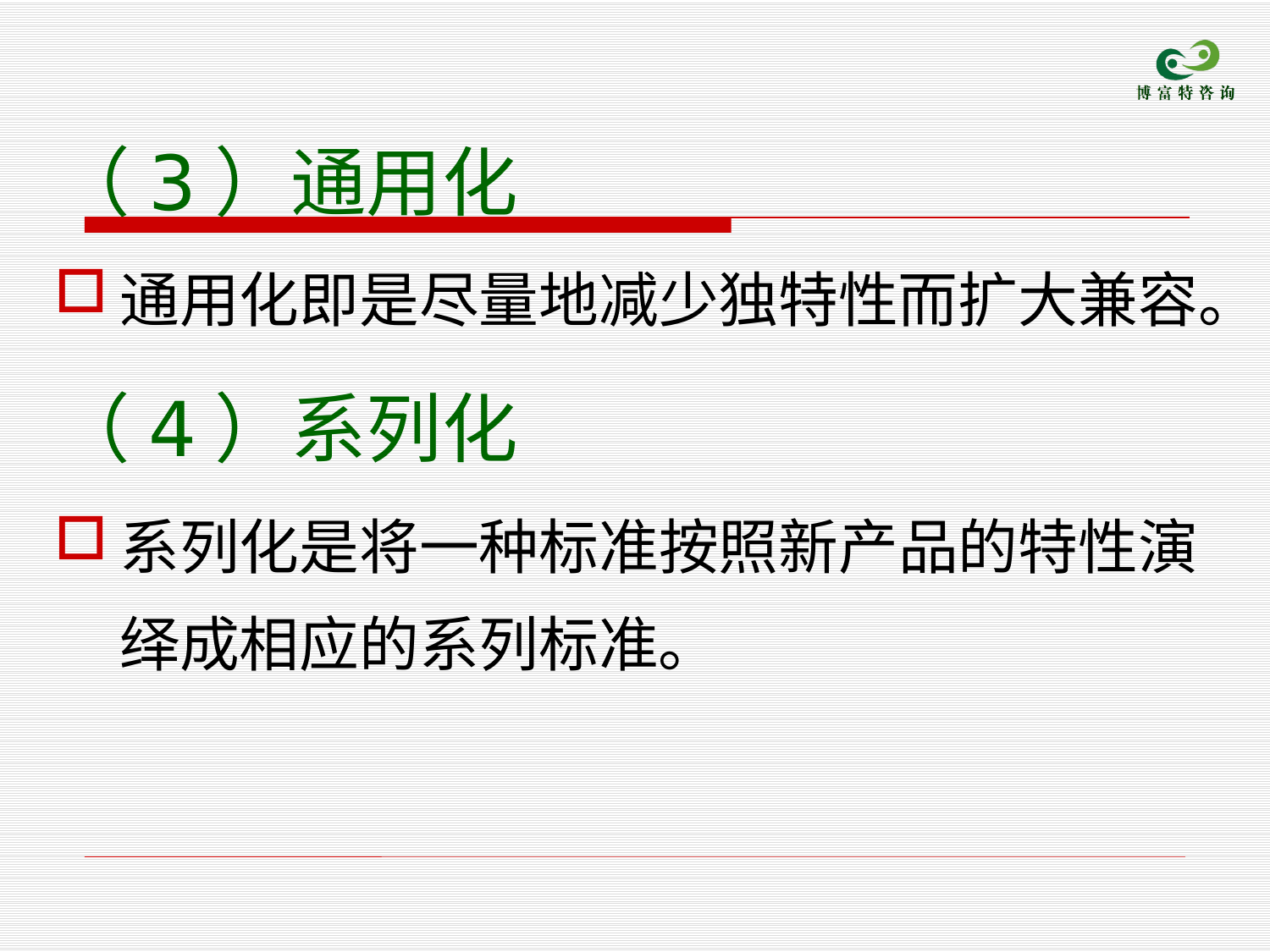

（3）通用化
通用化即是尽量地减少独特性而扩大兼容。
（4）系列化
系列化是将一种标准按照新产品的特性演绎成相应的系列标准。
548